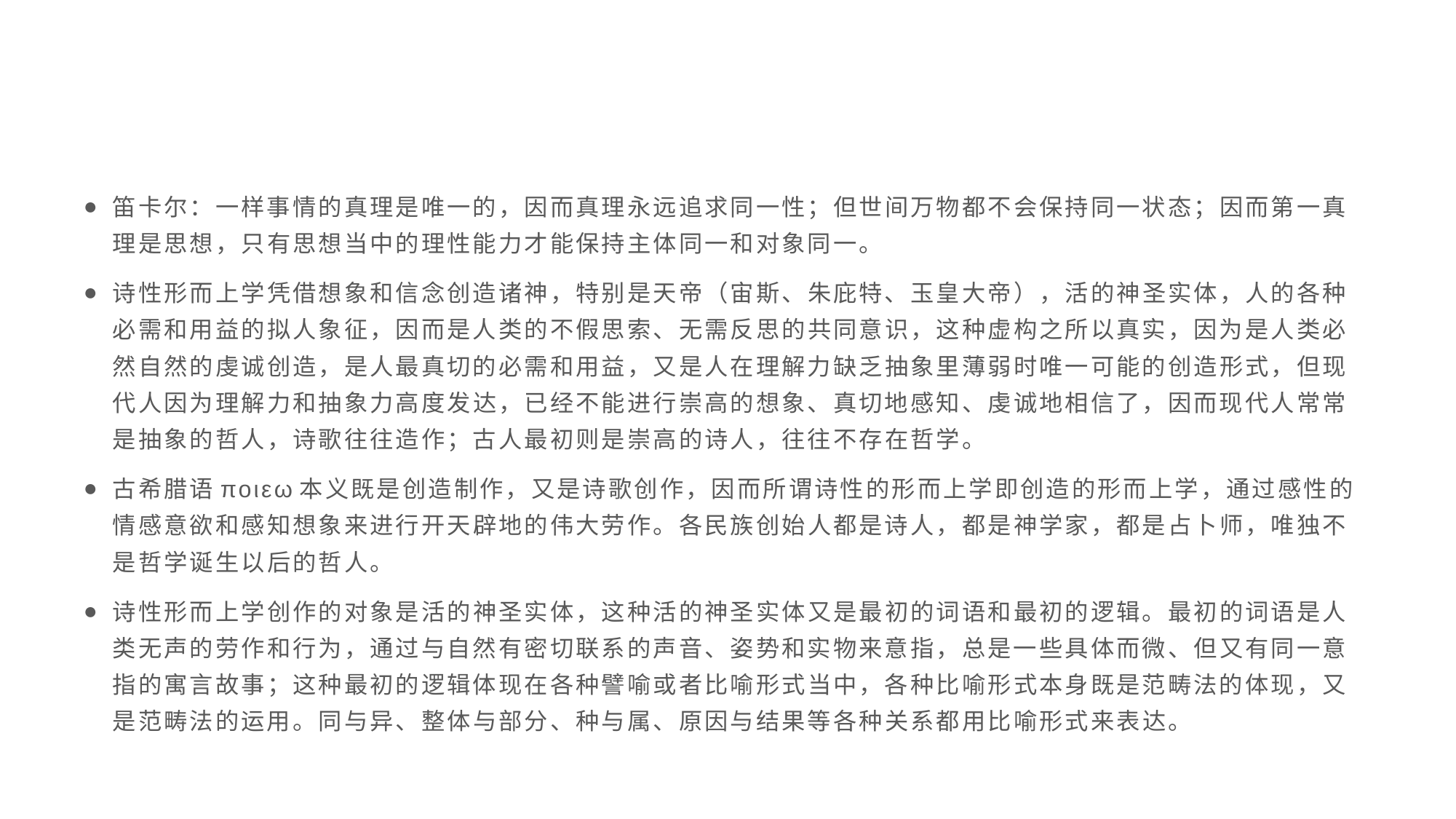

#
笛卡尔：一样事情的真理是唯一的，因而真理永远追求同一性；但世间万物都不会保持同一状态；因而第一真理是思想，只有思想当中的理性能力才能保持主体同一和对象同一。
诗性形而上学凭借想象和信念创造诸神，特别是天帝（宙斯、朱庇特、玉皇大帝），活的神圣实体，人的各种必需和用益的拟人象征，因而是人类的不假思索、无需反思的共同意识，这种虚构之所以真实，因为是人类必然自然的虔诚创造，是人最真切的必需和用益，又是人在理解力缺乏抽象里薄弱时唯一可能的创造形式，但现代人因为理解力和抽象力高度发达，已经不能进行崇高的想象、真切地感知、虔诚地相信了，因而现代人常常是抽象的哲人，诗歌往往造作；古人最初则是崇高的诗人，往往不存在哲学。
古希腊语ποιεω本义既是创造制作，又是诗歌创作，因而所谓诗性的形而上学即创造的形而上学，通过感性的情感意欲和感知想象来进行开天辟地的伟大劳作。各民族创始人都是诗人，都是神学家，都是占卜师，唯独不是哲学诞生以后的哲人。
诗性形而上学创作的对象是活的神圣实体，这种活的神圣实体又是最初的词语和最初的逻辑。最初的词语是人类无声的劳作和行为，通过与自然有密切联系的声音、姿势和实物来意指，总是一些具体而微、但又有同一意指的寓言故事；这种最初的逻辑体现在各种譬喻或者比喻形式当中，各种比喻形式本身既是范畴法的体现，又是范畴法的运用。同与异、整体与部分、种与属、原因与结果等各种关系都用比喻形式来表达。